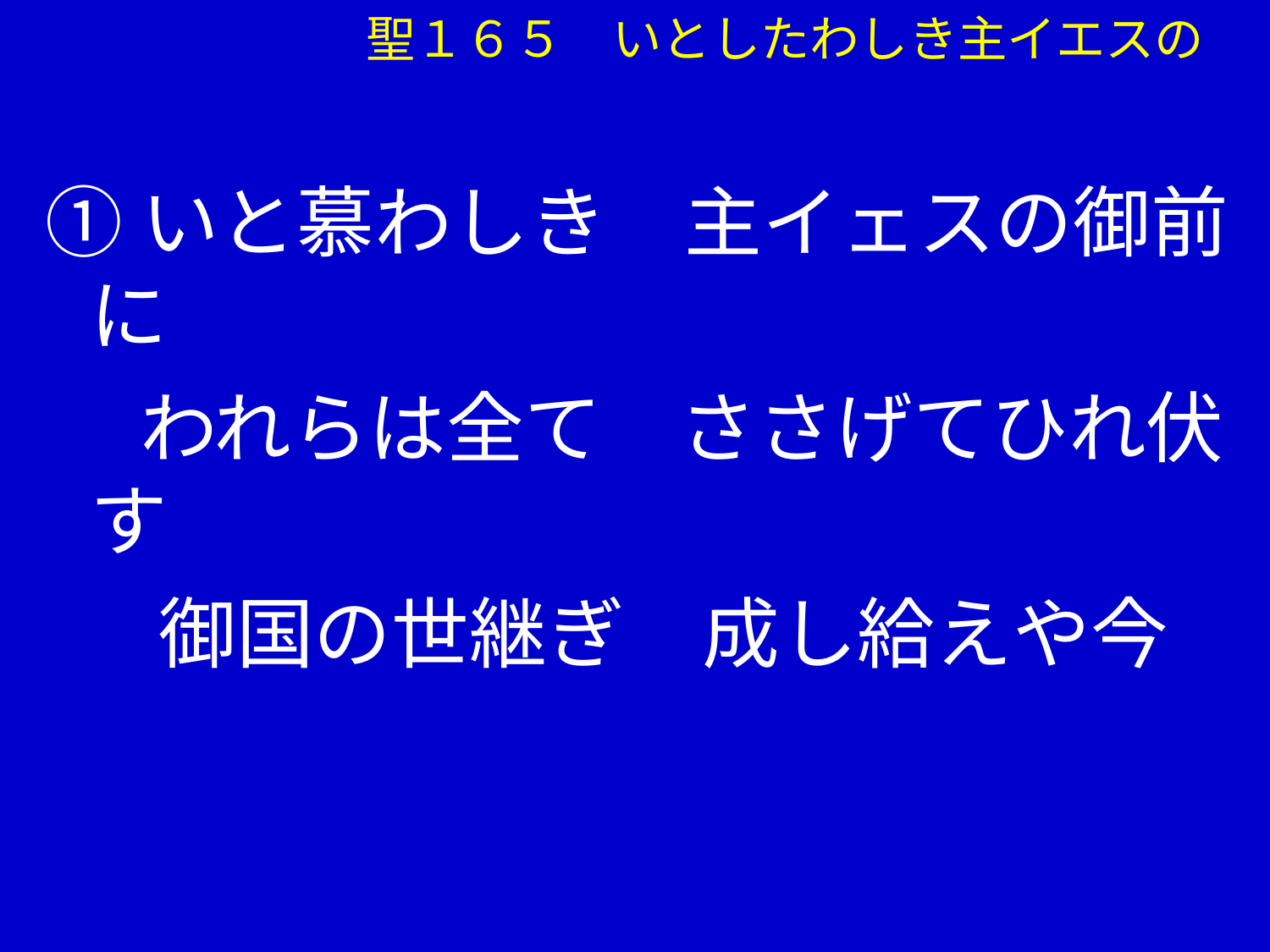

聖１６５　いとしたわしき主イエスの

①いと慕わしき　主イェスの御前に
　 われらは全て　ささげてひれ伏す
 　御国の世継ぎ　成し給えや今